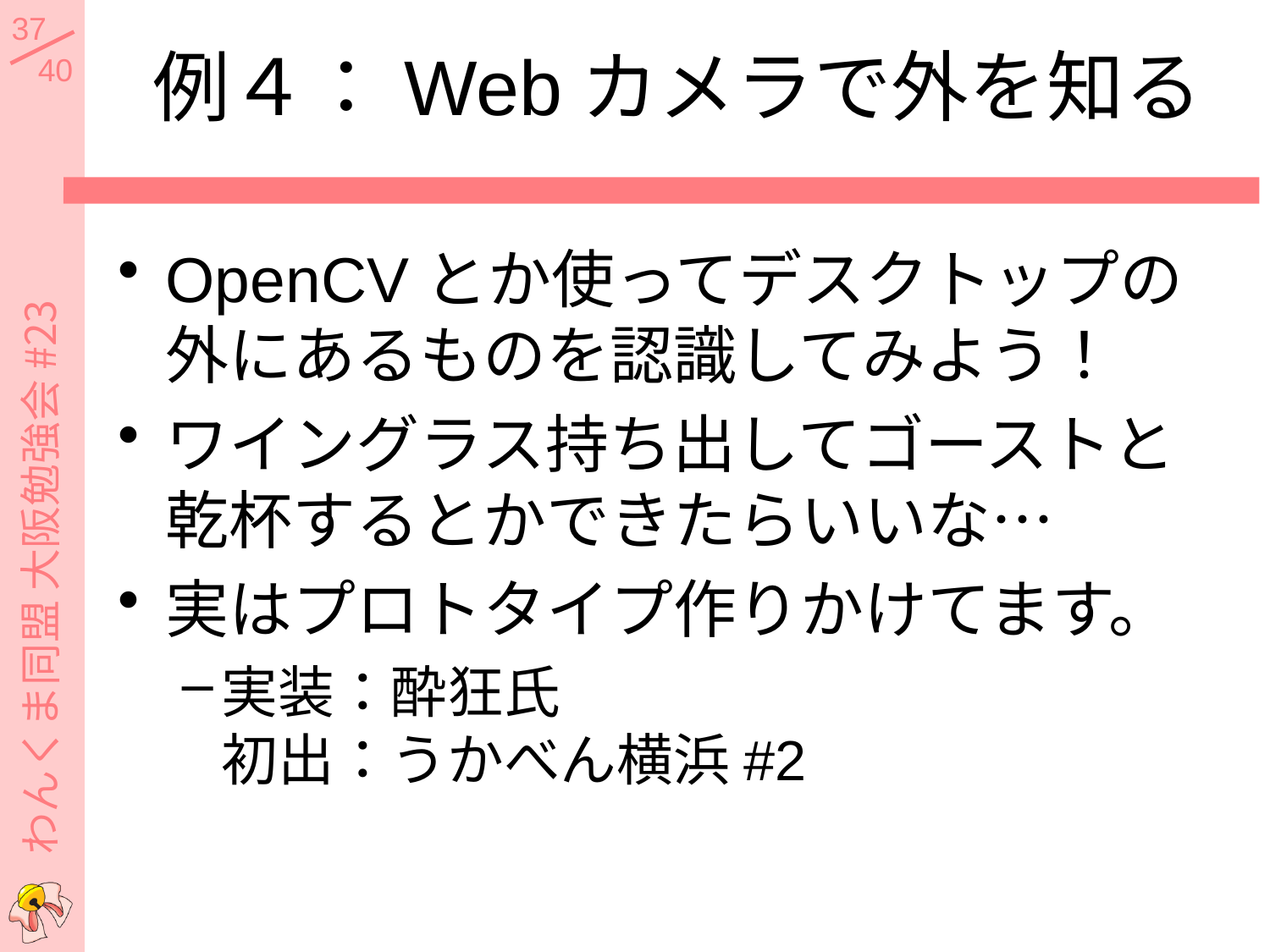

# 例４：Webカメラで外を知る
OpenCVとか使ってデスクトップの
外にあるものを認識してみよう！
ワイングラス持ち出してゴーストと
乾杯するとかできたらいいな…
実はプロトタイプ作りかけてます。
実装：酔狂氏
初出：うかべん横浜#2
わんくま同盟 大阪勉強会 #23